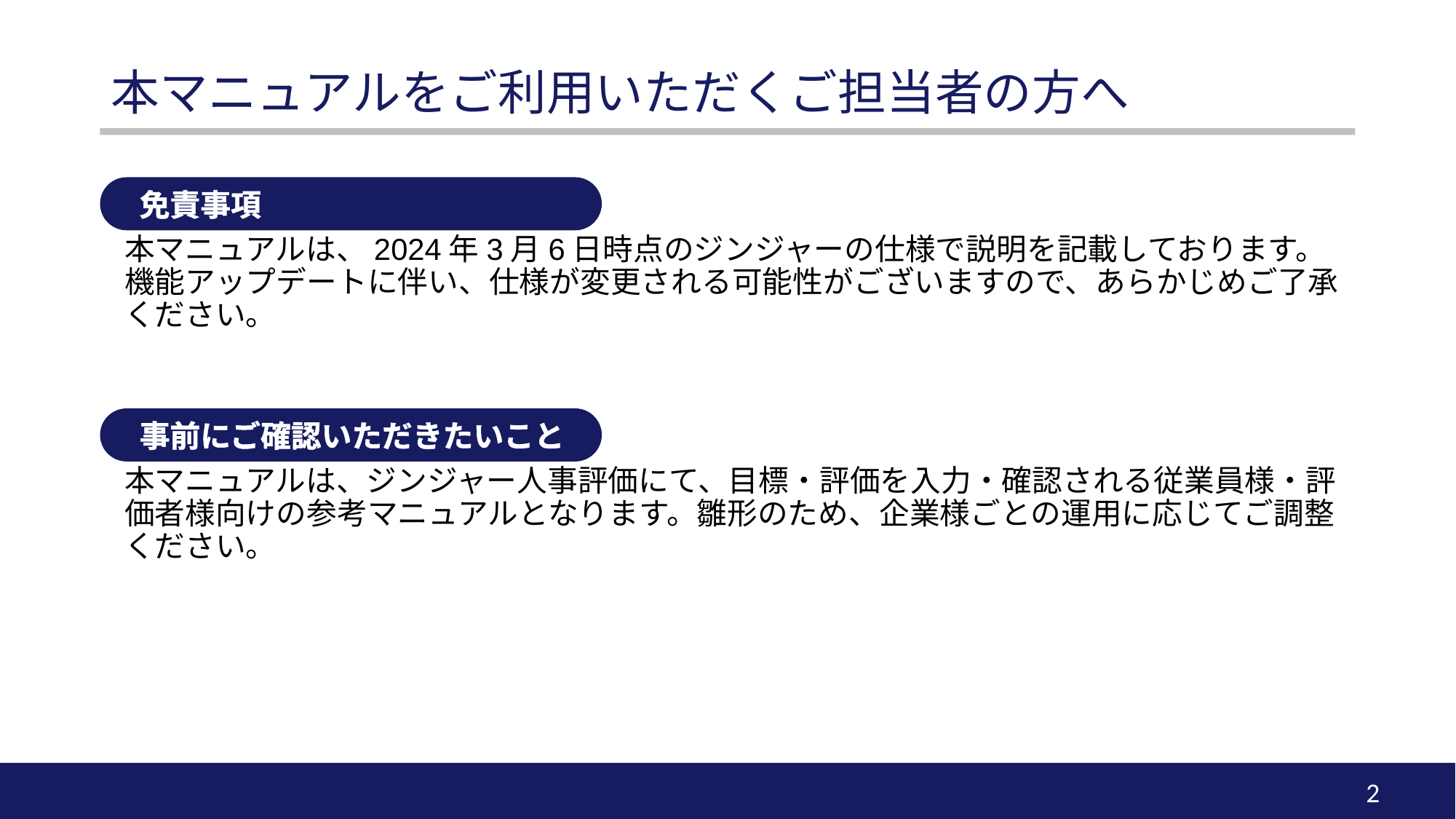

# 本マニュアルをご利用いただくご担当者の方へ

本マニュアルは、2024年3月6日時点のジンジャーの仕様で説明を記載しております。機能アップデートに伴い、仕様が変更される可能性がございますので、あらかじめご了承ください。

  免責事項

本マニュアルは、ジンジャー人事評価にて、目標・評価を入力・確認される従業員様・評価者様向けの参考マニュアルとなります。雛形のため、企業様ごとの運用に応じてご調整ください。
  事前にご確認いただきたいこと
2